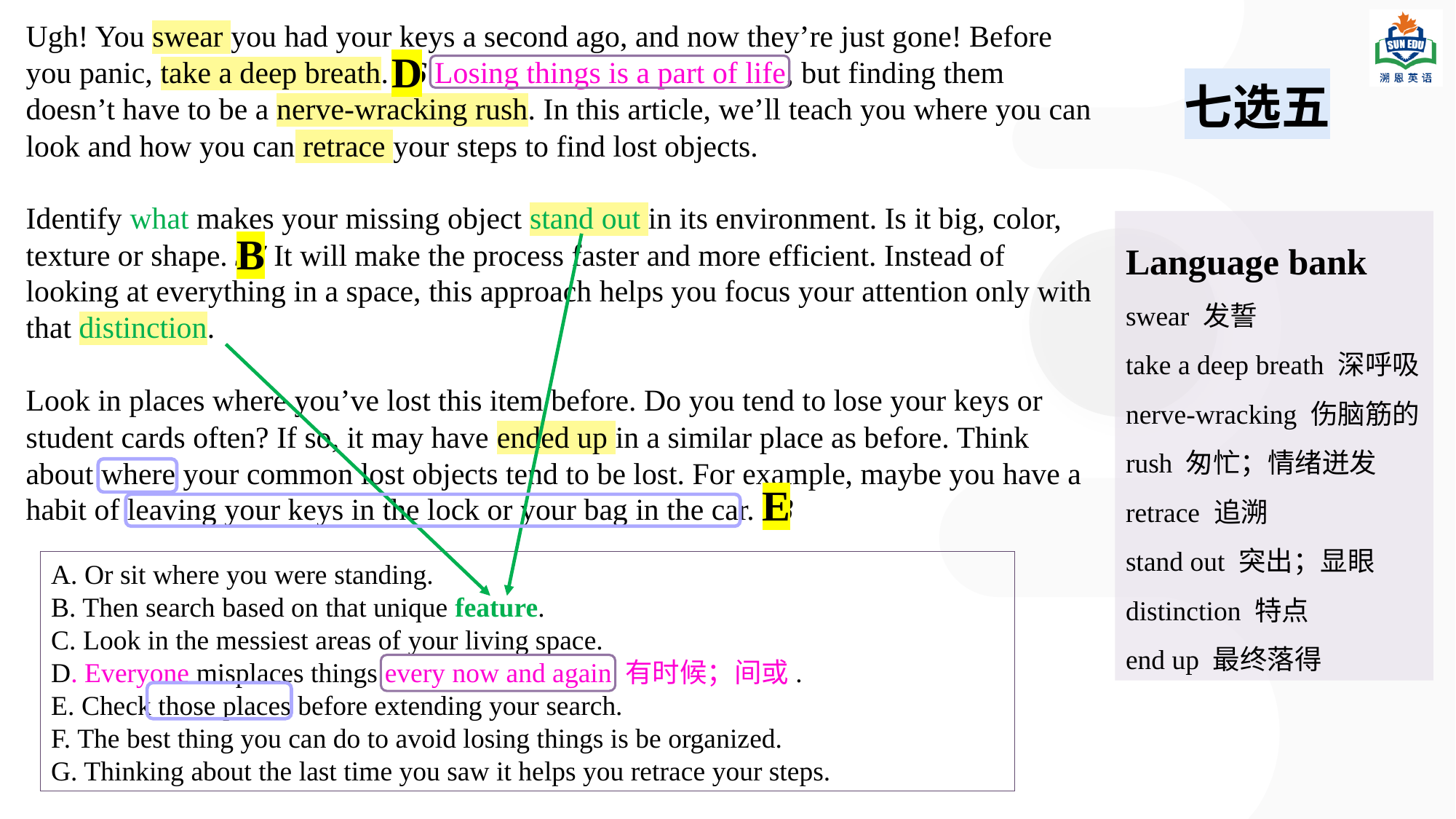

Ugh! You swear you had your keys a second ago, and now they’re just gone! Before you panic, take a deep breath. 36 Losing things is a part of life, but finding them doesn’t have to be a nerve-wracking rush. In this article, we’ll teach you where you can look and how you can retrace your steps to find lost objects.

Identify what makes your missing object stand out in its environment. Is it big, color, texture or shape. 37 It will make the process faster and more efficient. Instead of looking at everything in a space, this approach helps you focus your attention only with that distinction.

Look in places where you’ve lost this item before. Do you tend to lose your keys or student cards often? If so, it may have ended up in a similar place as before. Think about where your common lost objects tend to be lost. For example, maybe you have a habit of leaving your keys in the lock or your bag in the car. 38

D

七选五
Language bank
swear 发誓
take a deep breath 深呼吸
nerve-wracking 伤脑筋的
rush 匆忙；情绪迸发
retrace 追溯
stand out 突出；显眼
distinction 特点
end up 最终落得
B

E

A. Or sit where you were standing.
B. Then search based on that unique feature.
C. Look in the messiest areas of your living space.
D. Everyone misplaces things every now and again 有时候；间或.
E. Check those places before extending your search.
F. The best thing you can do to avoid losing things is be organized.
G. Thinking about the last time you saw it helps you retrace your steps.